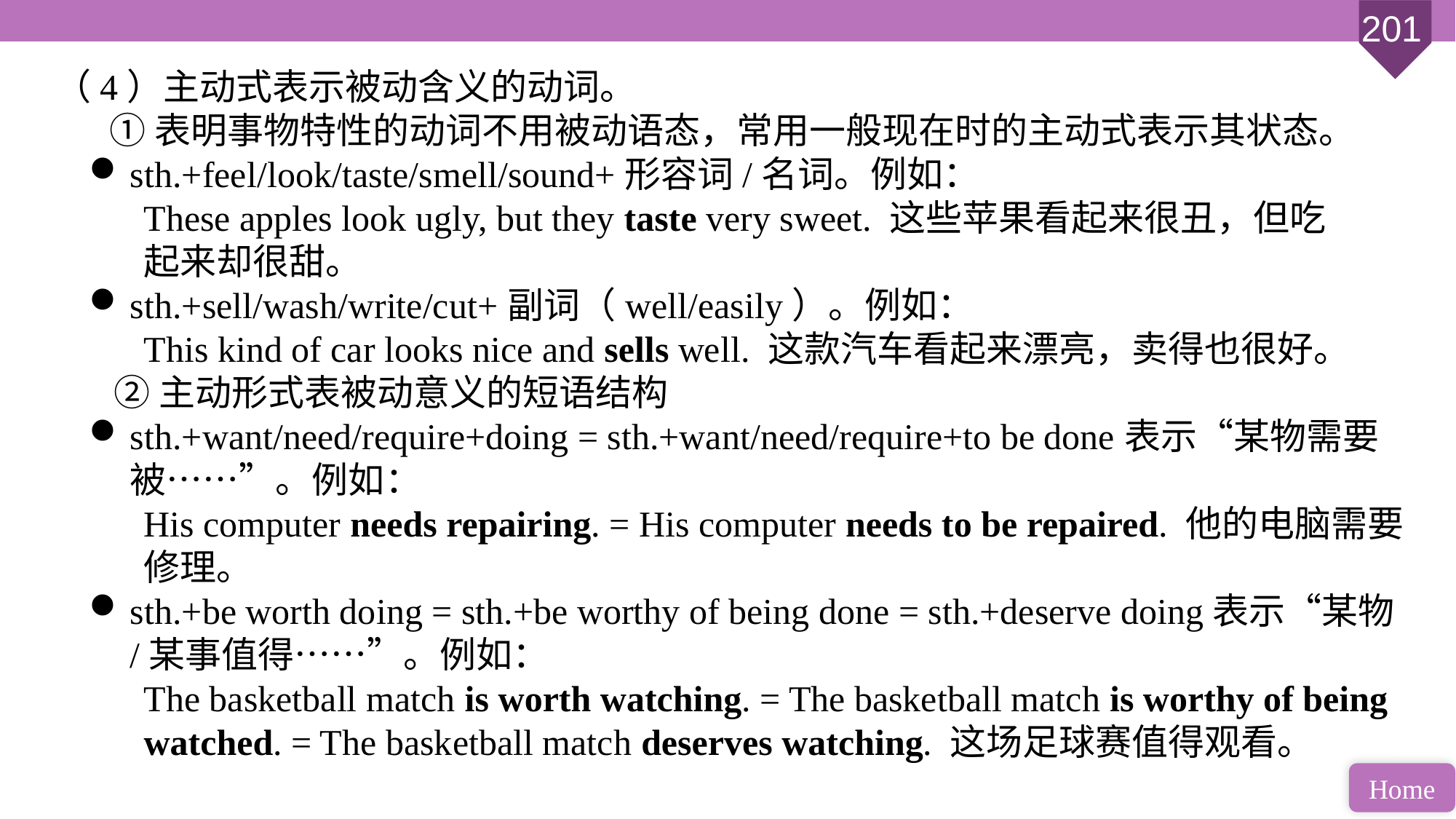

（4）主动式表示被动含义的动词。
①表明事物特性的动词不用被动语态，常用一般现在时的主动式表示其状态。
sth.+feel/look/taste/smell/sound+形容词/名词。例如：
These apples look ugly, but they taste very sweet. 这些苹果看起来很丑，但吃
起来却很甜。
sth.+sell/wash/write/cut+副词（well/easily）。例如：
This kind of car looks nice and sells well. 这款汽车看起来漂亮，卖得也很好。
   ②主动形式表被动意义的短语结构
sth.+want/need/require+doing = sth.+want/need/require+to be done表示“某物需要被……”。例如：
His computer needs repairing. = His computer needs to be repaired. 他的电脑需要
修理。
sth.+be worth doing = sth.+be worthy of being done = sth.+deserve doing表示“某物/某事值得……”。例如：
The basketball match is worth watching. = The basketball match is worthy of being
watched. = The basketball match deserves watching. 这场足球赛值得观看。